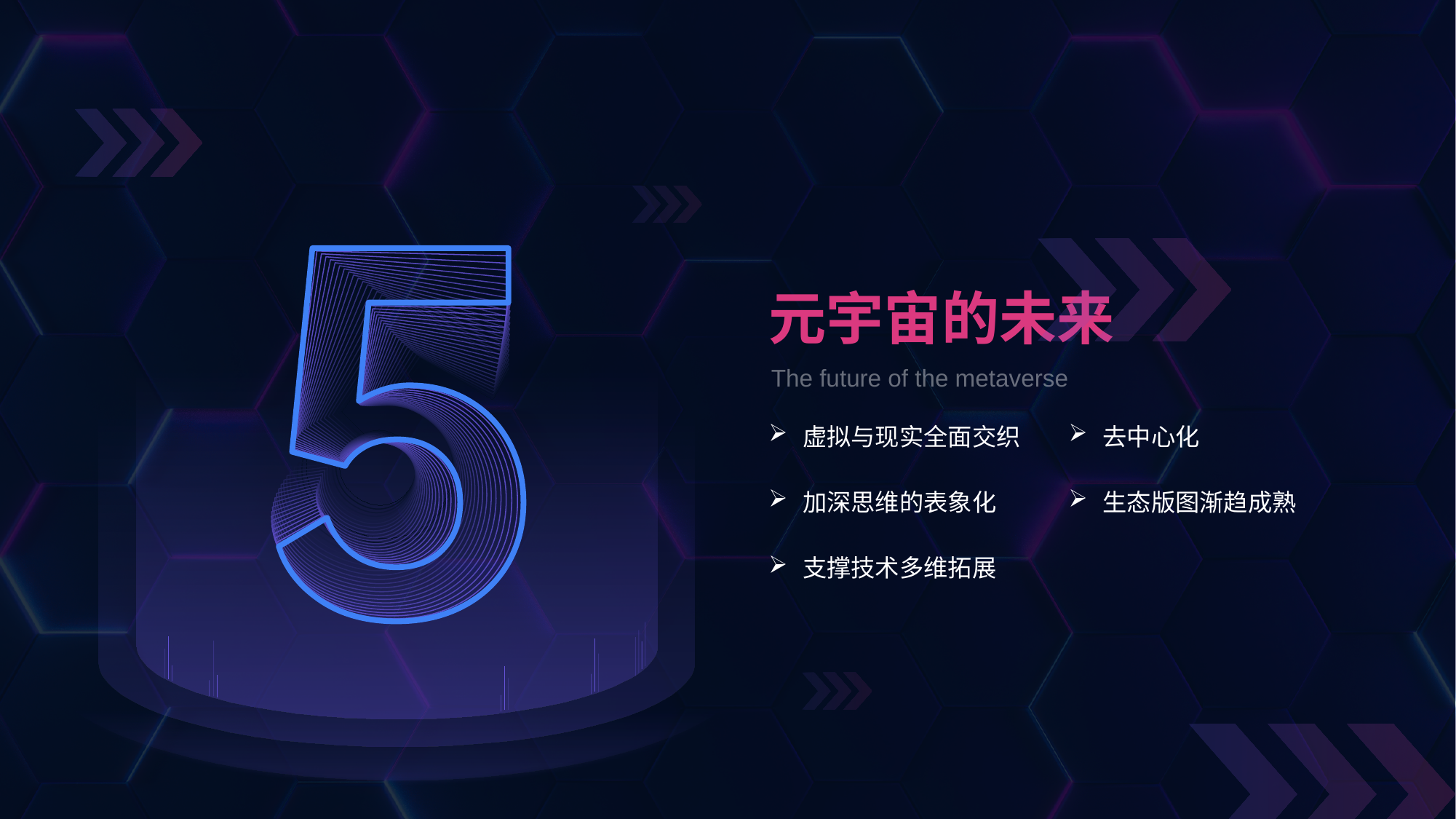

5

元宇宙的未来

The future of the metaverse
虚拟与现实全面交织
去中心化
加深思维的表象化
生态版图渐趋成熟
支撑技术多维拓展